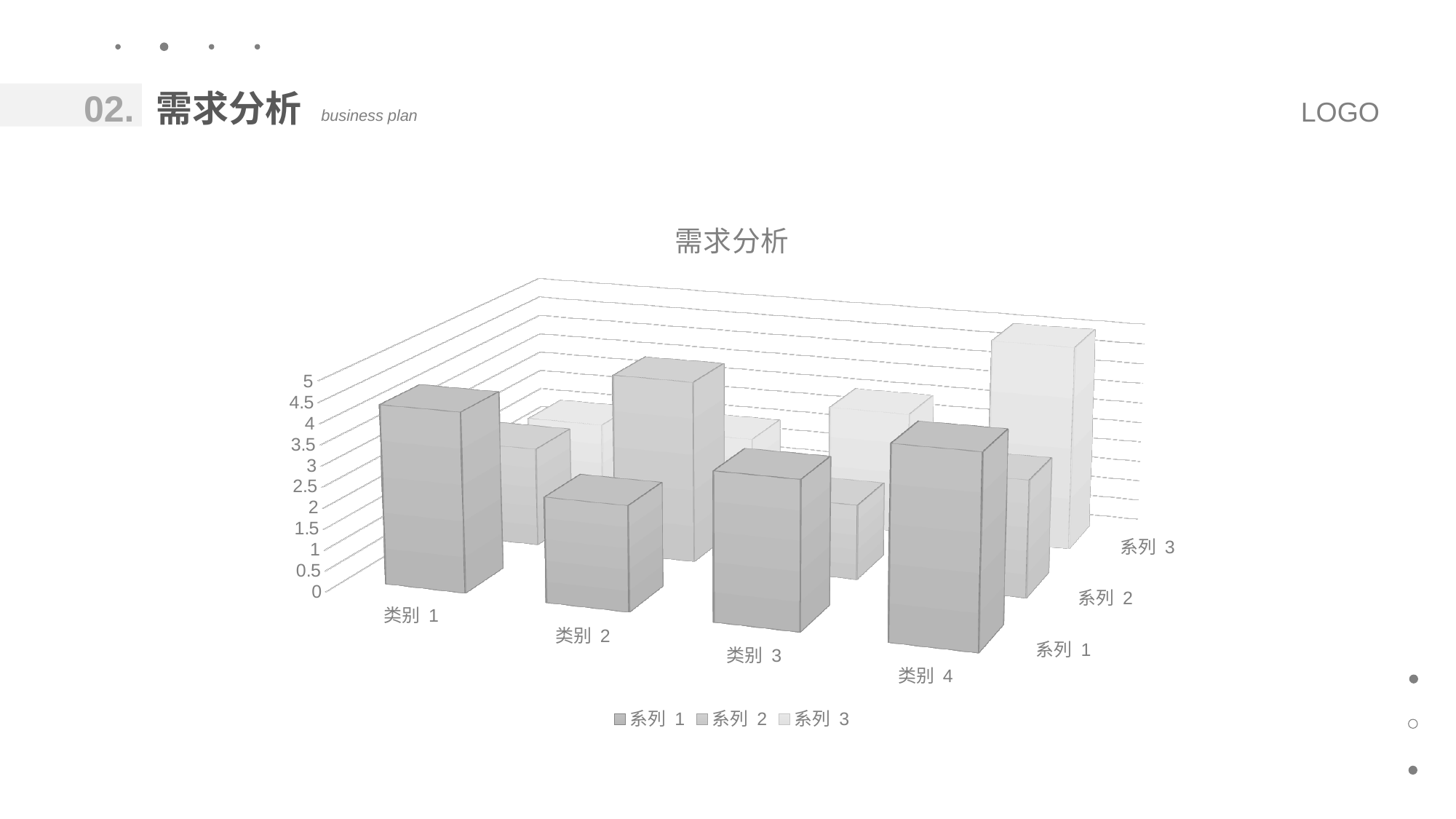

02.
需求分析

LOGO

business plan

[unsupported chart]